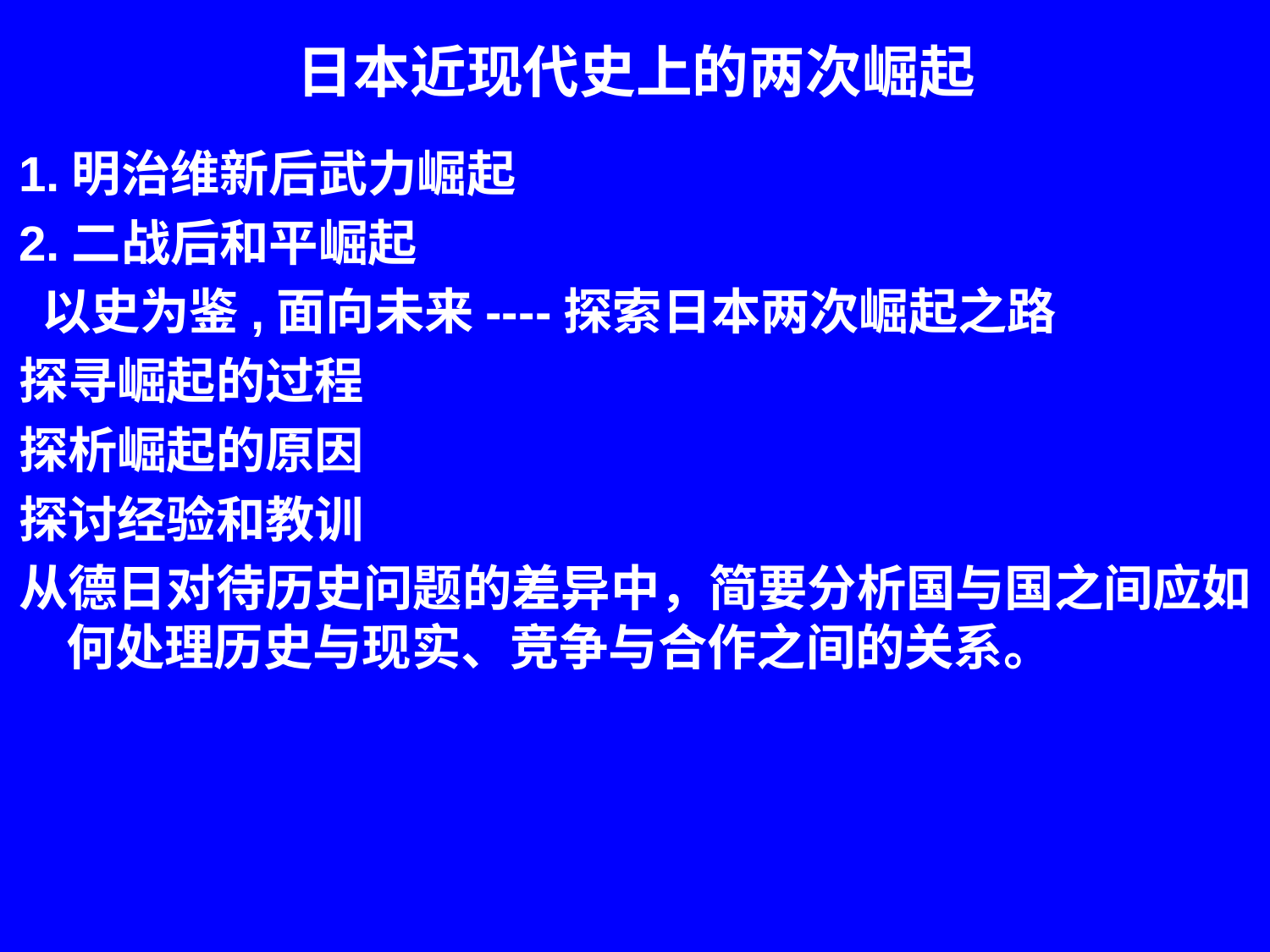

# 日本近现代史上的两次崛起
1.明治维新后武力崛起
2.二战后和平崛起
 以史为鉴,面向未来----探索日本两次崛起之路
探寻崛起的过程
探析崛起的原因
探讨经验和教训
从德日对待历史问题的差异中，简要分析国与国之间应如何处理历史与现实、竞争与合作之间的关系。